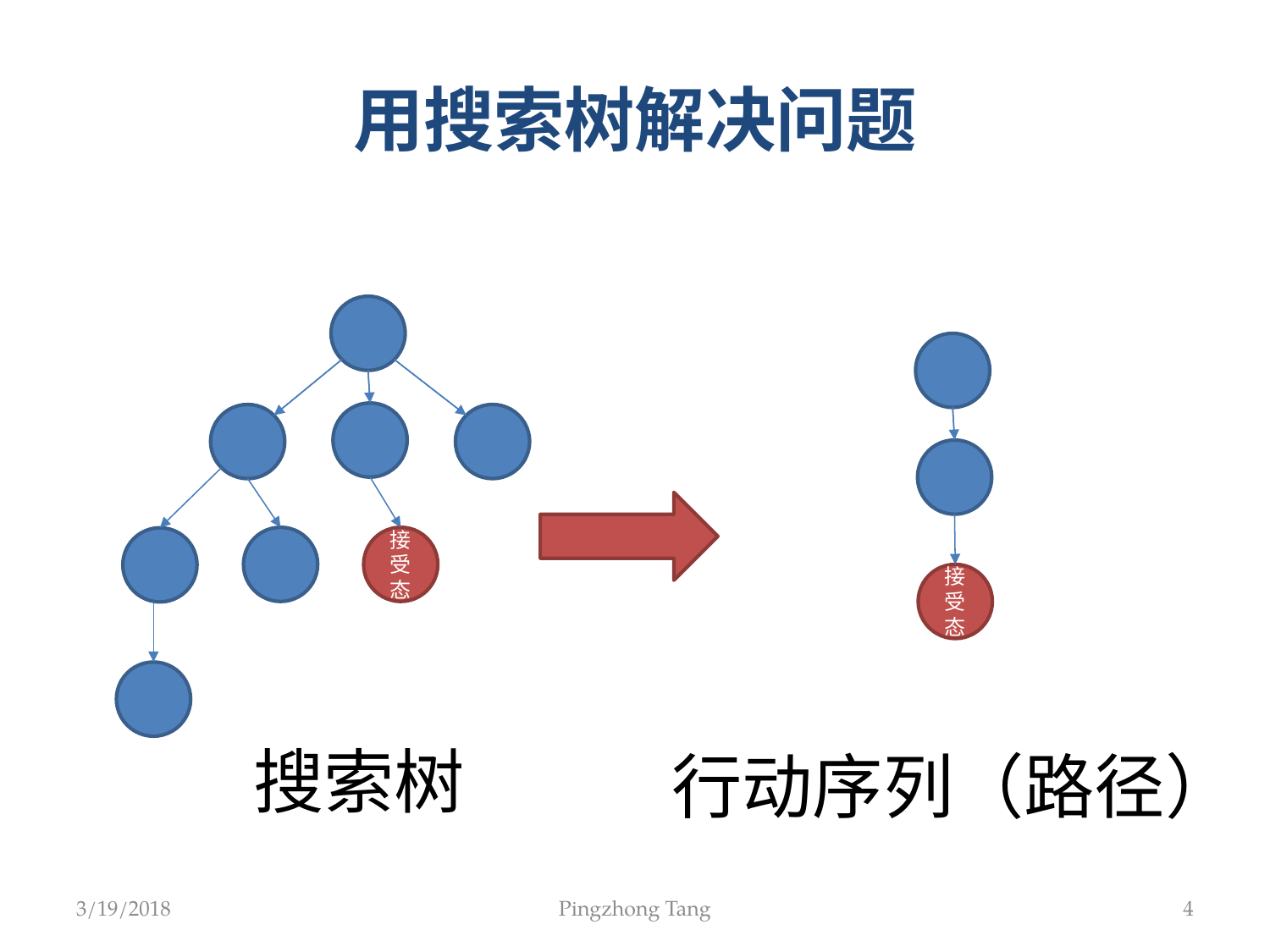

# 用搜索树解决问题

接受态

搜索树

接受态

行动序列（路径）
3/19/2018
Pingzhong Tang
4